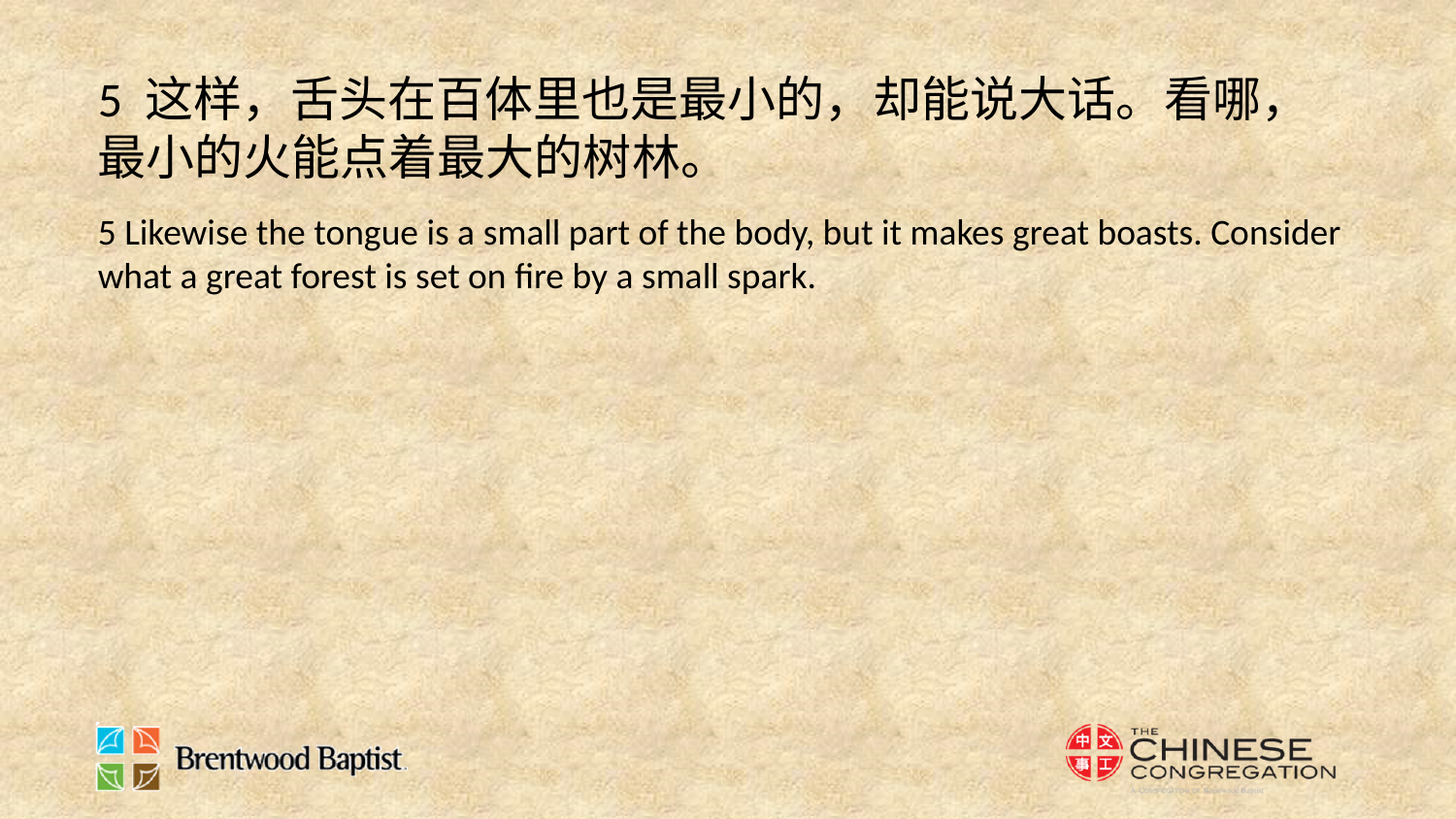

5 这样，舌头在百体里也是最小的，却能说大话。看哪，最小的火能点着最大的树林。

5 Likewise the tongue is a small part of the body, but it makes great boasts. Consider what a great forest is set on fire by a small spark.